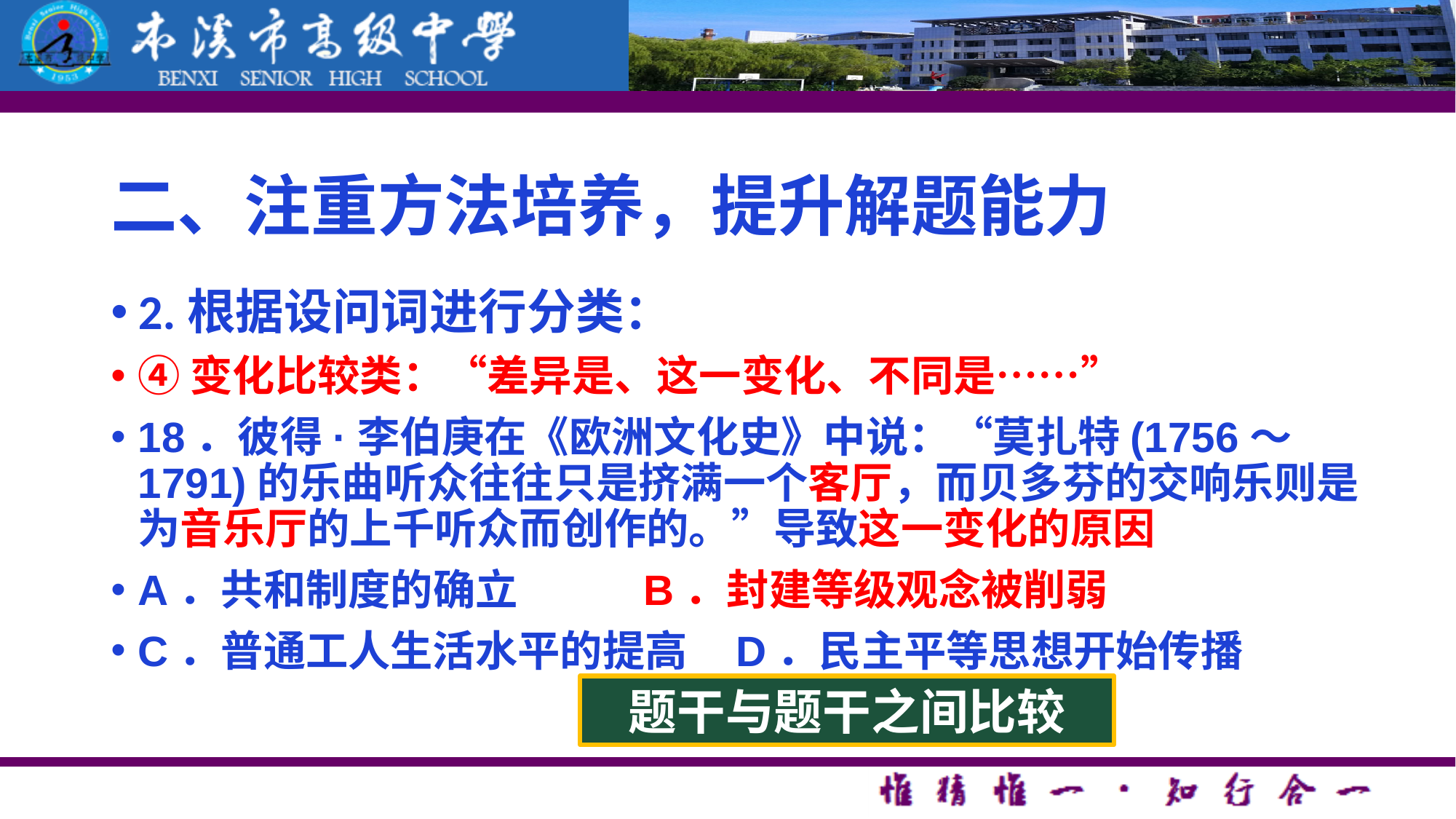

# 二、注重方法培养，提升解题能力
2.根据设问词进行分类：
④变化比较类：“差异是、这一变化、不同是……”
18．彼得·李伯庚在《欧洲文化史》中说：“莫扎特(1756～1791)的乐曲听众往往只是挤满一个客厅，而贝多芬的交响乐则是为音乐厅的上千听众而创作的。”导致这一变化的原因是
A．共和制度的确立            B．封建等级观念被削弱
C．普通工人生活水平的提高    D．民主平等思想开始传播

题干与题干之间比较